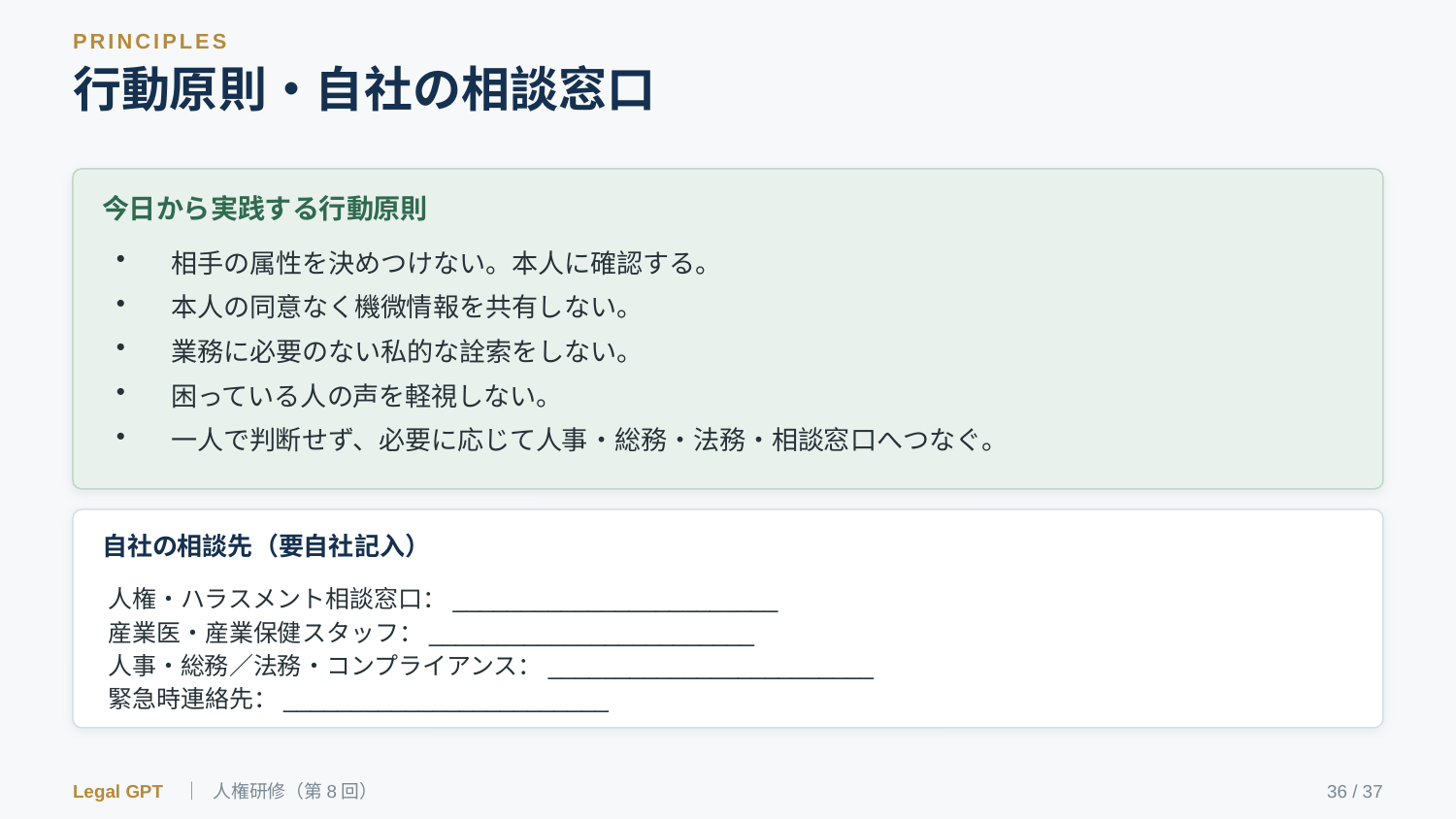

PRINCIPLES
行動原則・自社の相談窓口

今日から実践する行動原則
相手の属性を決めつけない。本人に確認する。
本人の同意なく機微情報を共有しない。
業務に必要のない私的な詮索をしない。
困っている人の声を軽視しない。
一人で判断せず、必要に応じて人事・総務・法務・相談窓口へつなぐ。

自社の相談先（要自社記入）
人権・ハラスメント相談窓口：________________________
産業医・産業保健スタッフ：________________________
人事・総務／法務・コンプライアンス：________________________
緊急時連絡先：________________________
Legal GPT   ｜   人権研修（第8回）
36 / 37